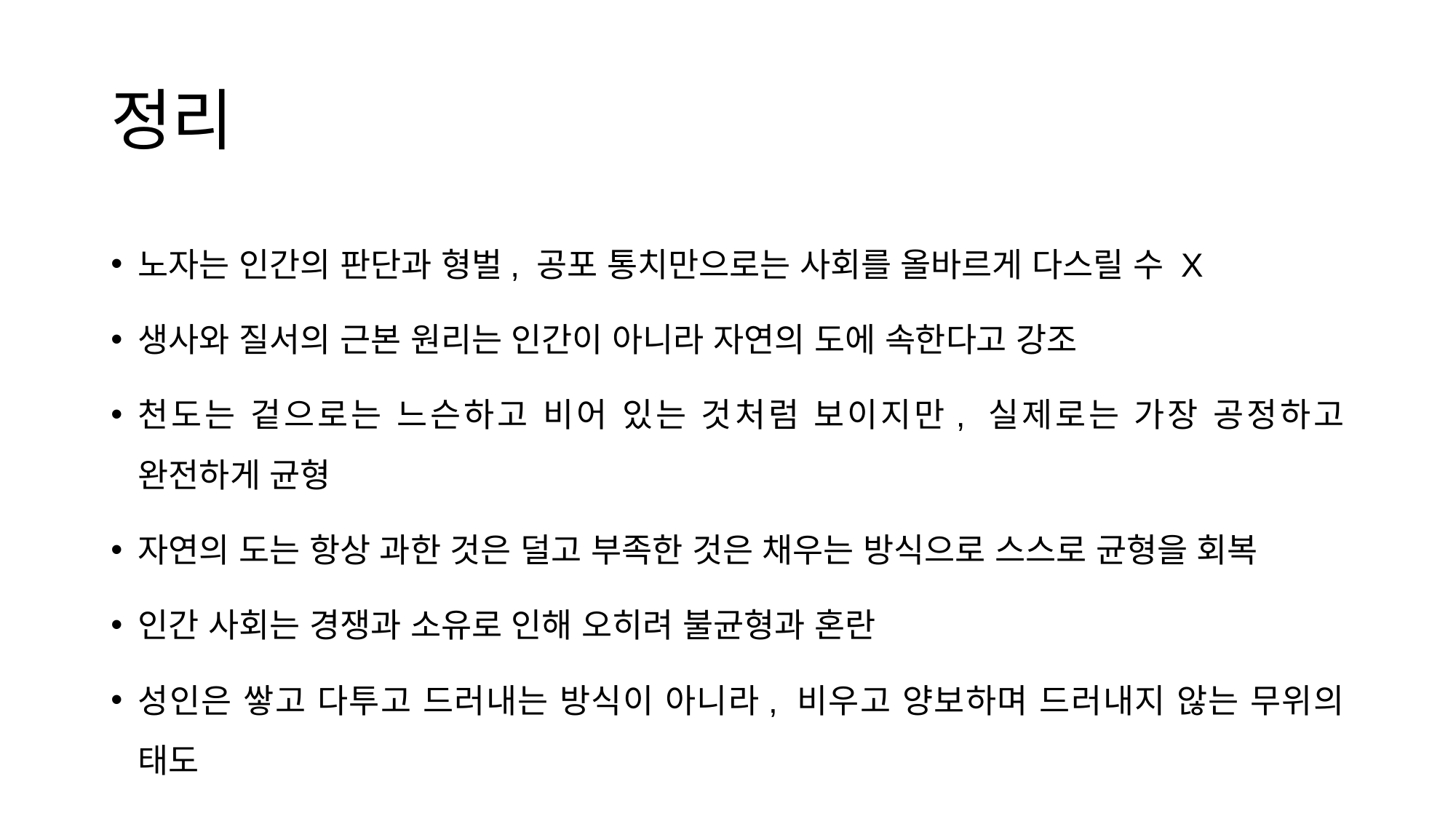

# 정리
노자는 인간의 판단과 형벌, 공포 통치만으로는 사회를 올바르게 다스릴 수 X
생사와 질서의 근본 원리는 인간이 아니라 자연의 도에 속한다고 강조
천도는 겉으로는 느슨하고 비어 있는 것처럼 보이지만, 실제로는 가장 공정하고 완전하게 균형
자연의 도는 항상 과한 것은 덜고 부족한 것은 채우는 방식으로 스스로 균형을 회복
인간 사회는 경쟁과 소유로 인해 오히려 불균형과 혼란
성인은 쌓고 다투고 드러내는 방식이 아니라, 비우고 양보하며 드러내지 않는 무위의 태도
가장 강한 것은 약해 보이는 것, 가장 잘 다스리는 것은 다투지 않고 자연의 흐름에 맡기는 도